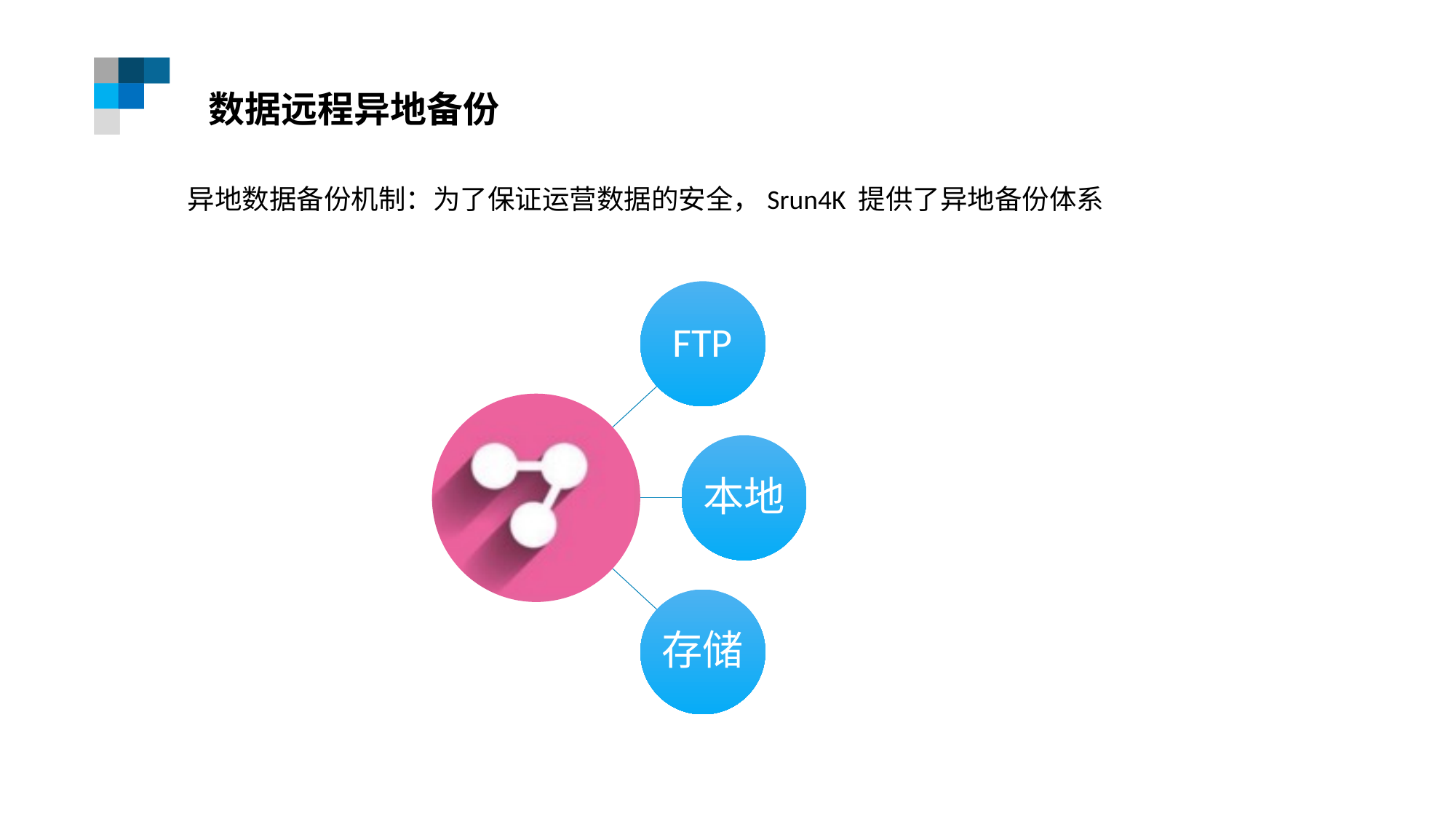

数据远程异地备份
异地数据备份机制：为了保证运营数据的安全，Srun4K 提供了异地备份体系

FTP
本地
存储
标题数字等都可以通过点击和重新输入进行更改。标题数字等都可以通过点击和重新输入进行更改。